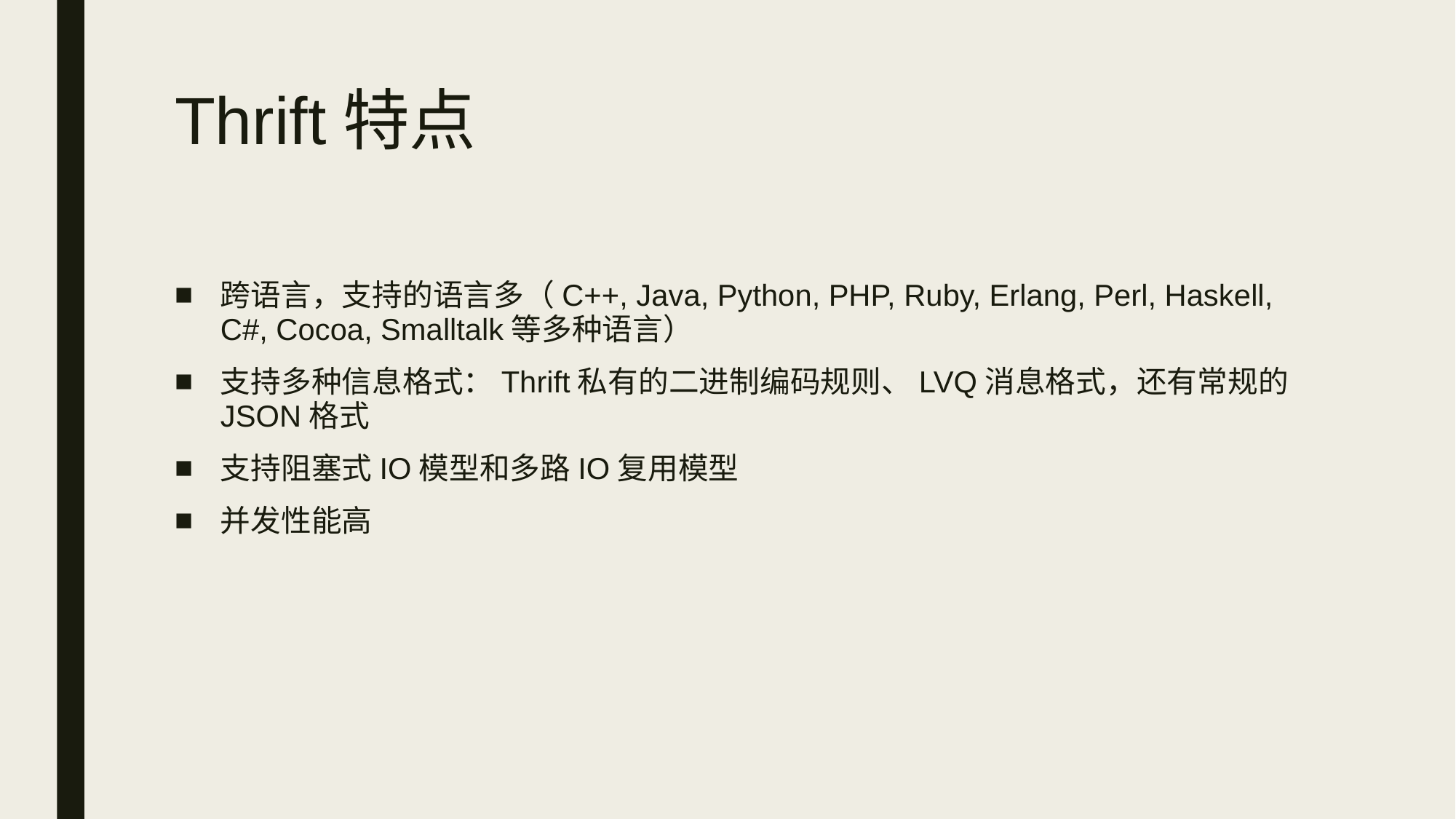

# Thrift特点
跨语言，支持的语言多（C++, Java, Python, PHP, Ruby, Erlang, Perl, Haskell, C#, Cocoa, Smalltalk等多种语言）
支持多种信息格式：Thrift私有的二进制编码规则、LVQ消息格式，还有常规的JSON格式
支持阻塞式IO模型和多路IO复用模型
并发性能高